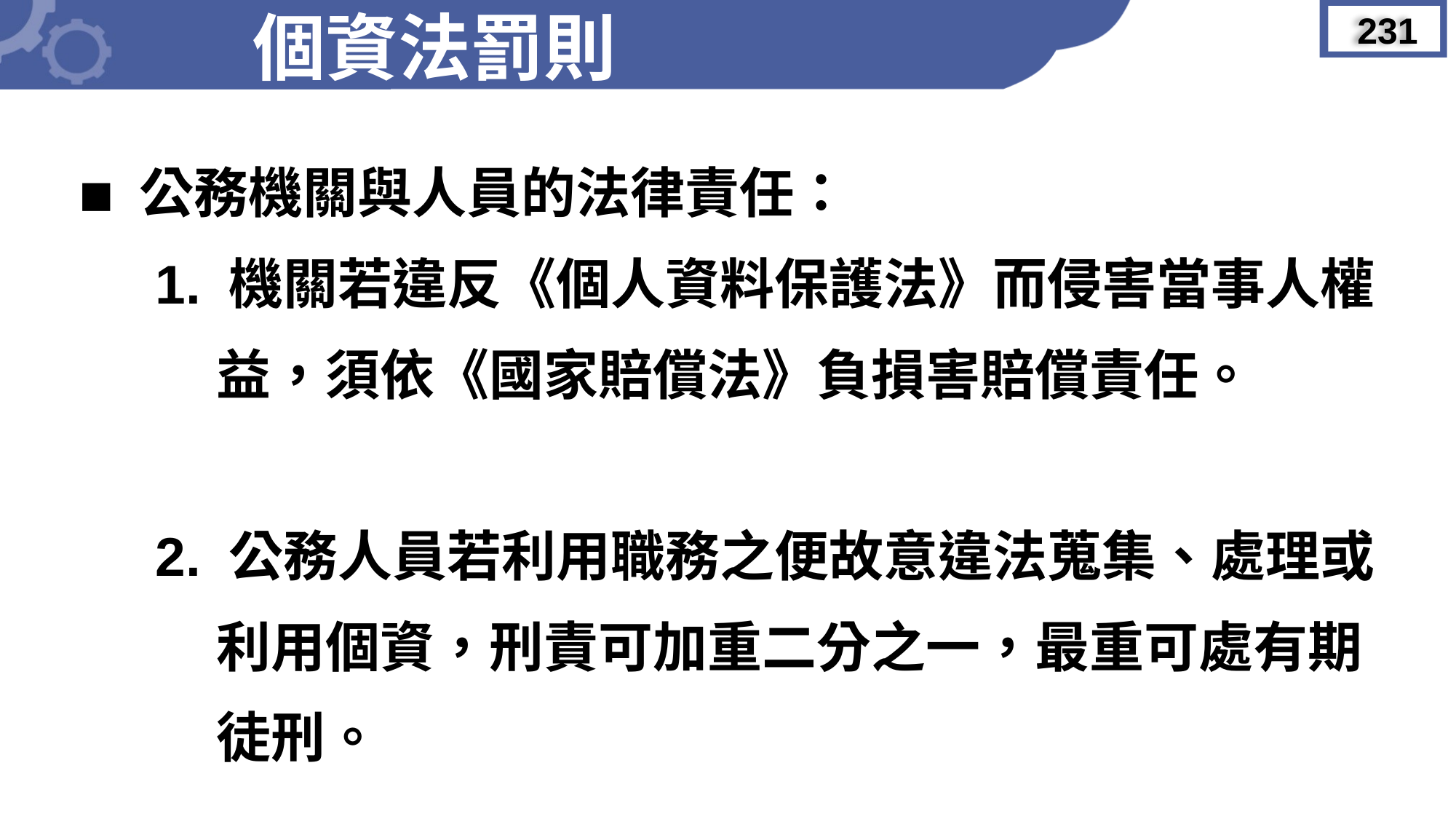

個資法罰則
231
◼︎ 公務機關與人員的法律責任：
     1. 機關若違反《個人資料保護法》而侵害當事人權
          益，須依《國家賠償法》負損害賠償責任。

     2. 公務人員若利用職務之便故意違法蒐集、處理或
          利用個資，刑責可加重二分之一，最重可處有期
          徒刑。